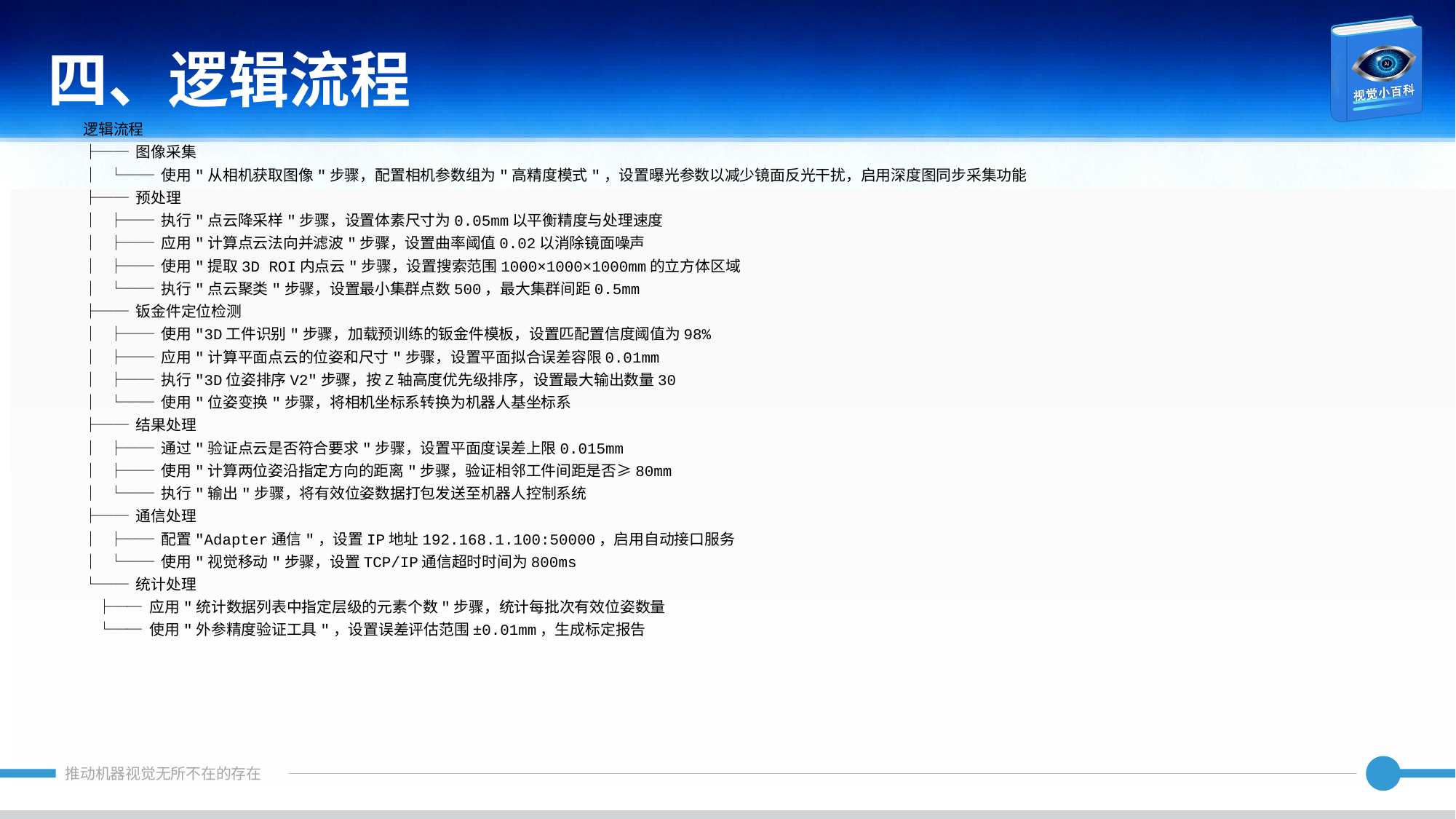

四、逻辑流程

逻辑流程
├── 图像采集
│   └── 使用"从相机获取图像"步骤，配置相机参数组为"高精度模式"，设置曝光参数以减少镜面反光干扰，启用深度图同步采集功能
├── 预处理
│   ├── 执行"点云降采样"步骤，设置体素尺寸为0.05mm以平衡精度与处理速度
│   ├── 应用"计算点云法向并滤波"步骤，设置曲率阈值0.02以消除镜面噪声
│   ├── 使用"提取3D ROI内点云"步骤，设置搜索范围1000×1000×1000mm的立方体区域
│   └── 执行"点云聚类"步骤，设置最小集群点数500，最大集群间距0.5mm
├── 钣金件定位检测
│   ├── 使用"3D工件识别"步骤，加载预训练的钣金件模板，设置匹配置信度阈值为98%
│   ├── 应用"计算平面点云的位姿和尺寸"步骤，设置平面拟合误差容限0.01mm
│   ├── 执行"3D位姿排序V2"步骤，按Z轴高度优先级排序，设置最大输出数量30
│   └── 使用"位姿变换"步骤，将相机坐标系转换为机器人基坐标系
├── 结果处理
│   ├── 通过"验证点云是否符合要求"步骤，设置平面度误差上限0.015mm
│   ├── 使用"计算两位姿沿指定方向的距离"步骤，验证相邻工件间距是否≥80mm
│   └── 执行"输出"步骤，将有效位姿数据打包发送至机器人控制系统
├── 通信处理
│   ├── 配置"Adapter通信"，设置IP地址192.168.1.100:50000，启用自动接口服务
│   └── 使用"视觉移动"步骤，设置TCP/IP通信超时时间为800ms
└── 统计处理
    ├── 应用"统计数据列表中指定层级的元素个数"步骤，统计每批次有效位姿数量
    └── 使用"外参精度验证工具"，设置误差评估范围±0.01mm，生成标定报告
9